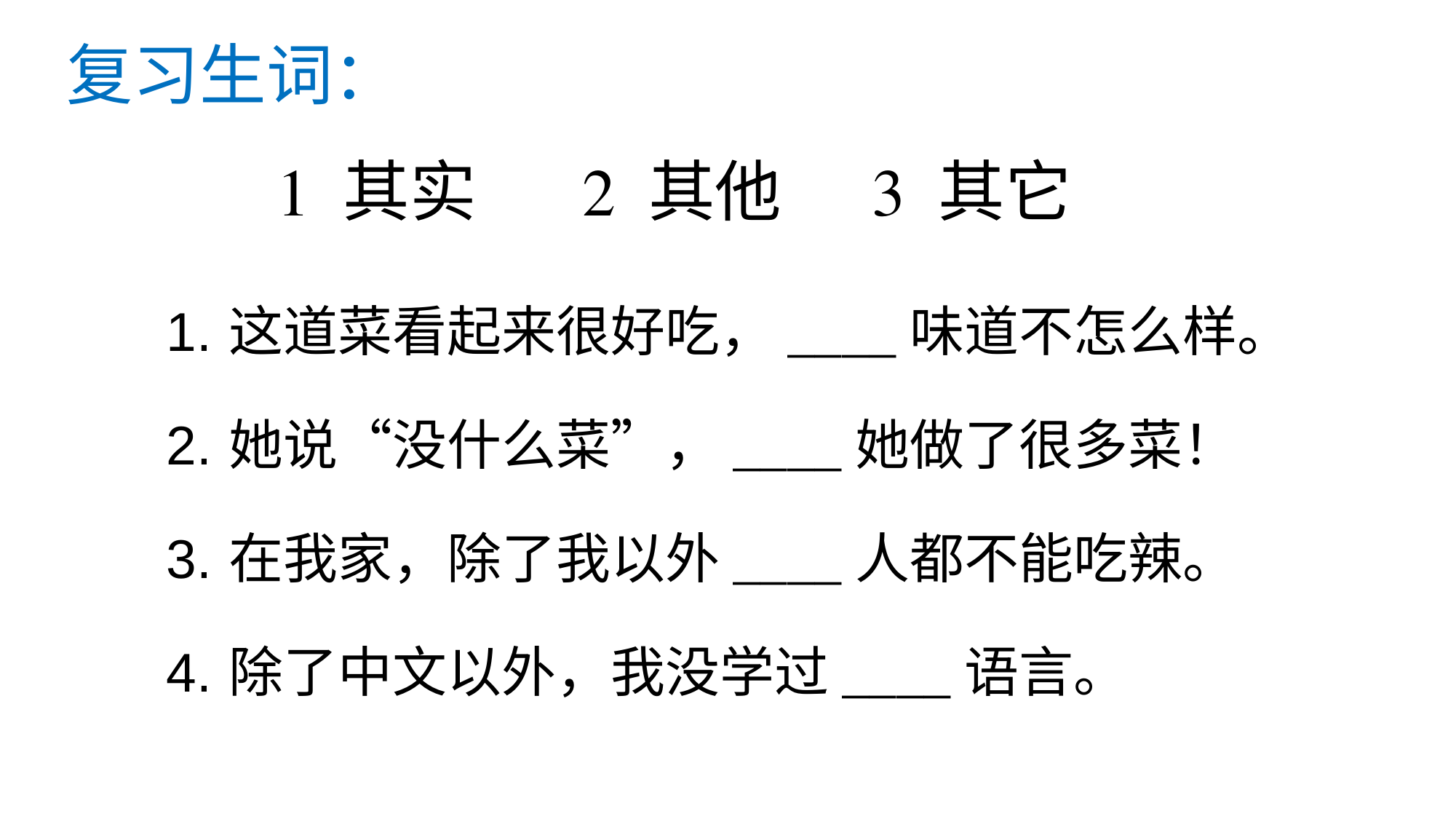

复习生词：
# 1 其实      2 其他     3 其它
这道菜看起来很好吃，____味道不怎么样。
她说“没什么菜”，____她做了很多菜！
在我家，除了我以外____人都不能吃辣。
除了中文以外，我没学过____语言。